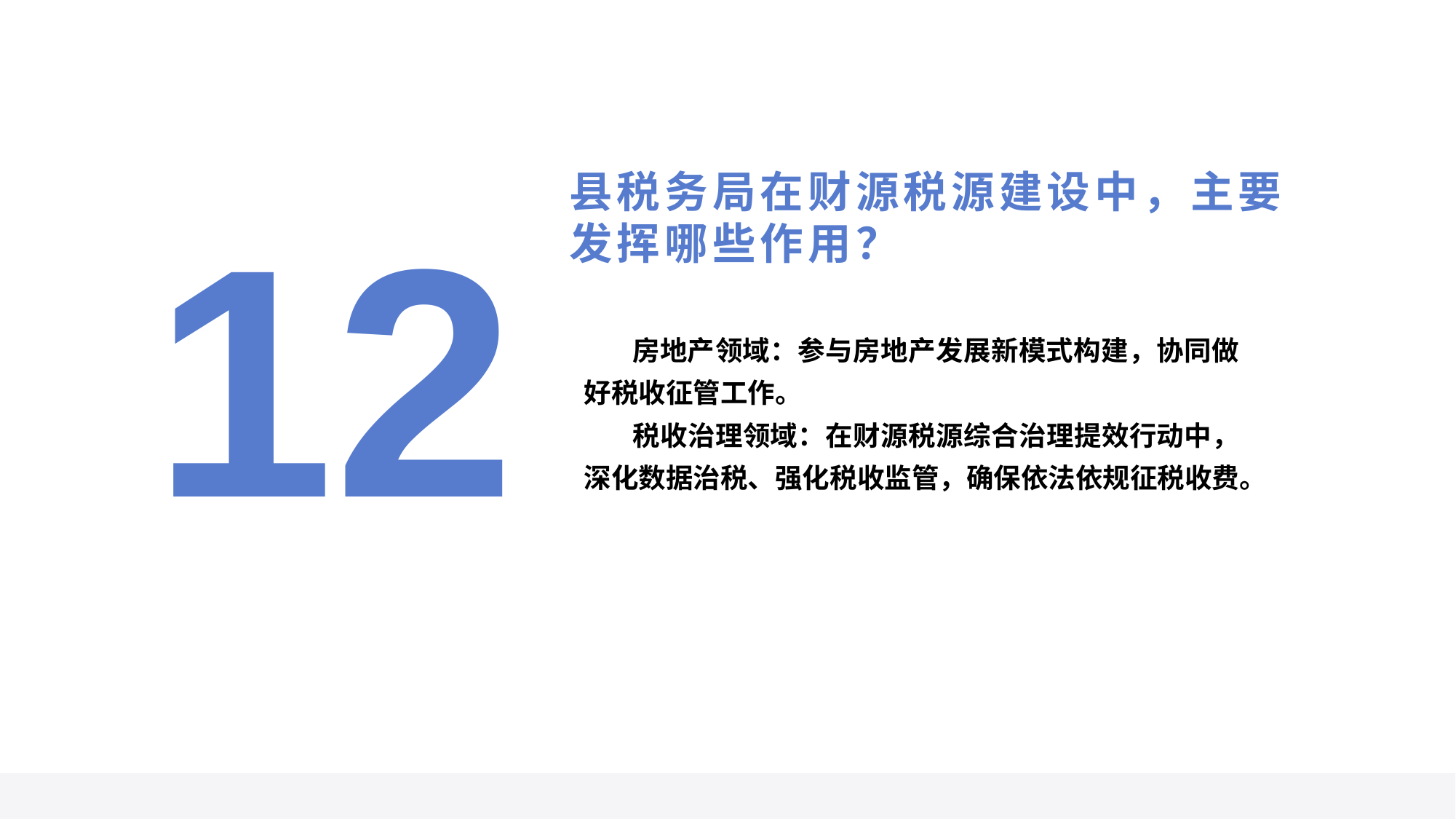

# 县税务局在财源税源建设中，主要发挥哪些作用？
12
房地产领域：参与房地产发展新模式构建，协同做好税收征管工作。
税收治理领域：在财源税源综合治理提效行动中，深化数据治税、强化税收监管，确保依法依规征税收费。